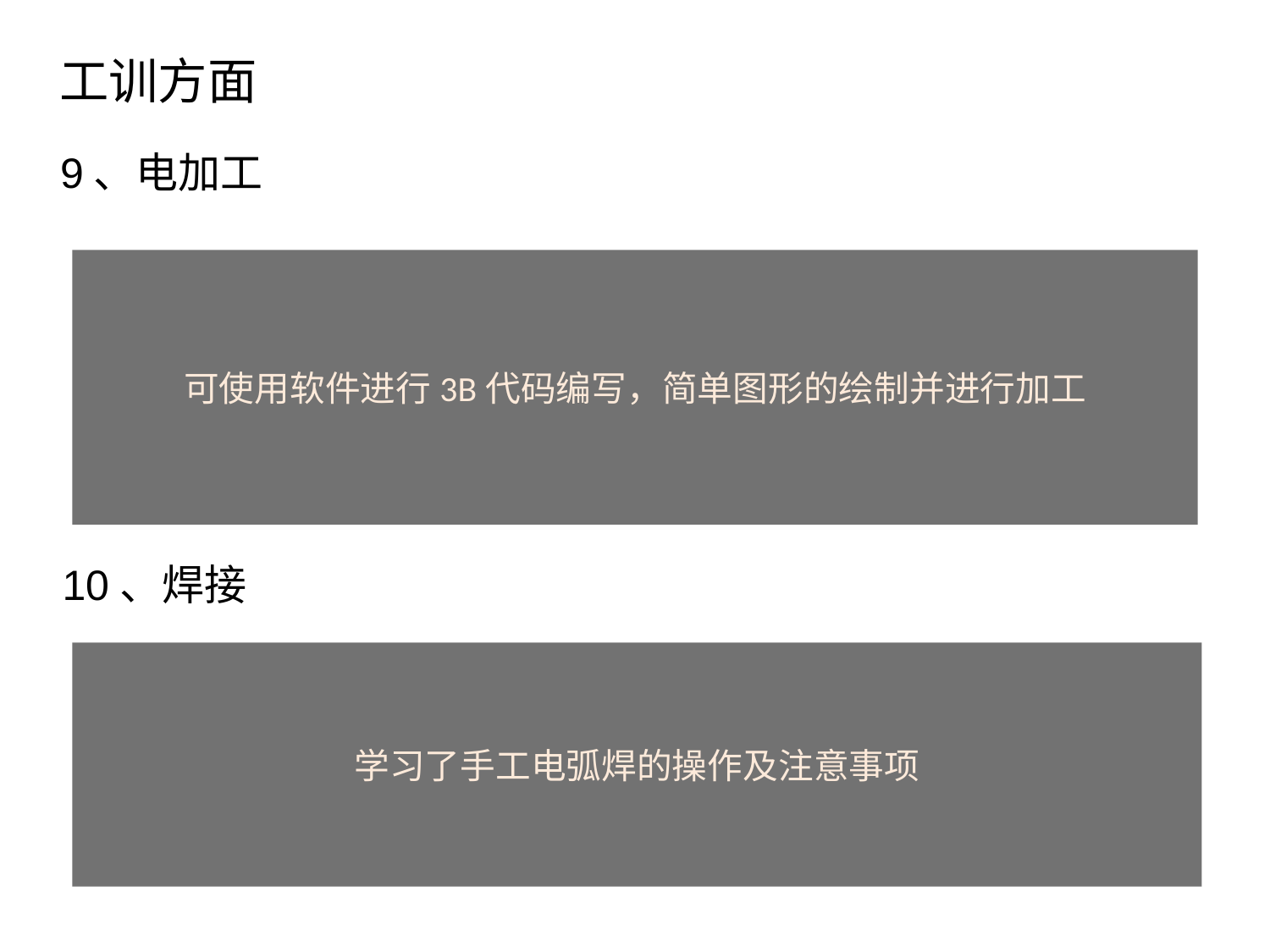

工训方面
9、电加工
可使用软件进行3B代码编写，简单图形的绘制并进行加工
点击添加文本
点击添加文本
# 10、焊接
点击添加文本
学习了手工电弧焊的操作及注意事项
点击添加文本